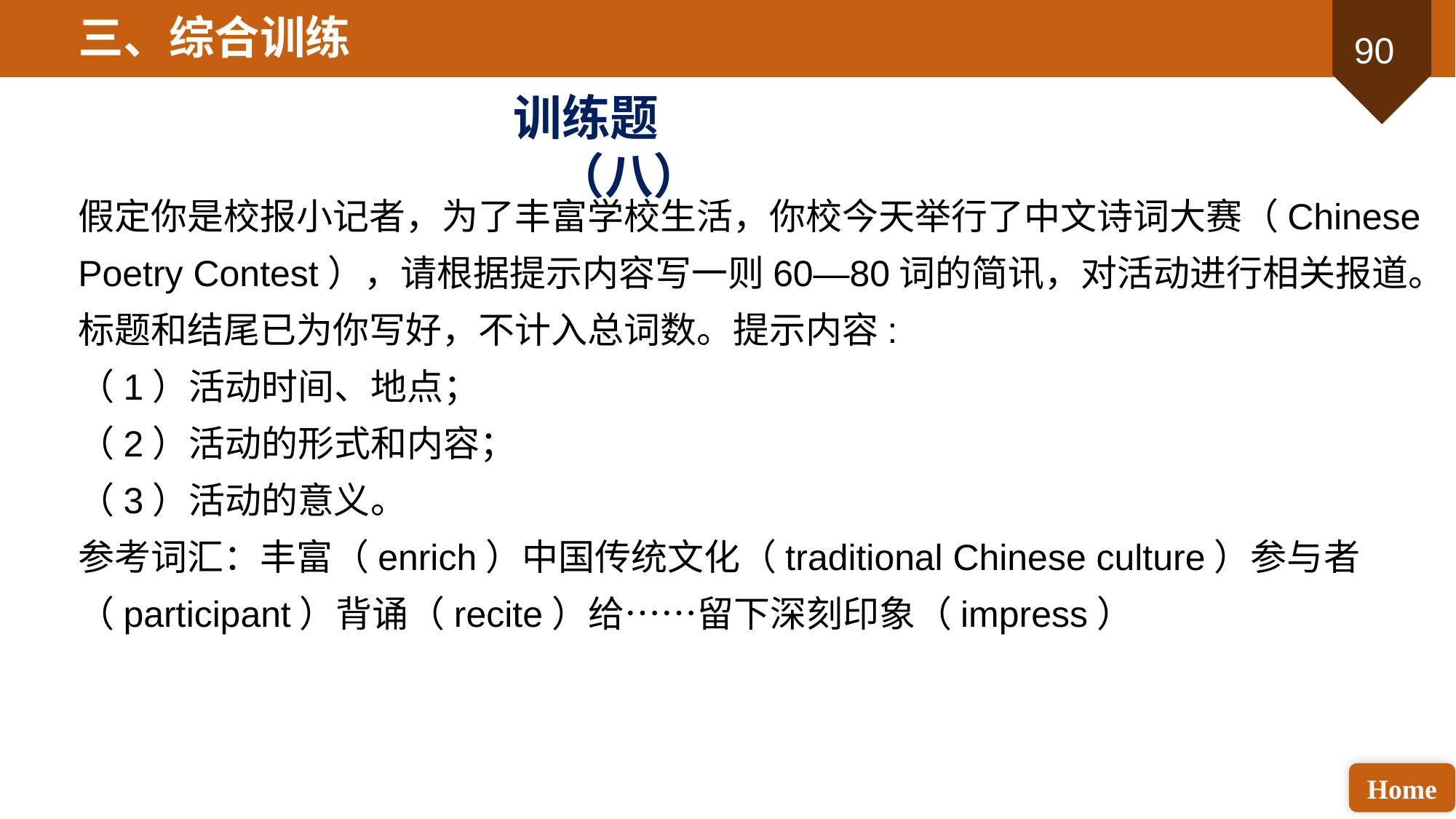

三、综合训练
训练题（八）
假定你是校报小记者，为了丰富学校生活，你校今天举行了中文诗词大赛（Chinese Poetry Contest），请根据提示内容写一则60—80词的简讯，对活动进行相关报道。标题和结尾已为你写好，不计入总词数。提示内容:
（1）活动时间、地点；
（2）活动的形式和内容；
（3）活动的意义。
参考词汇：丰富（enrich）中国传统文化（traditional Chinese culture）参与者（participant）背诵（recite）给……留下深刻印象（impress）